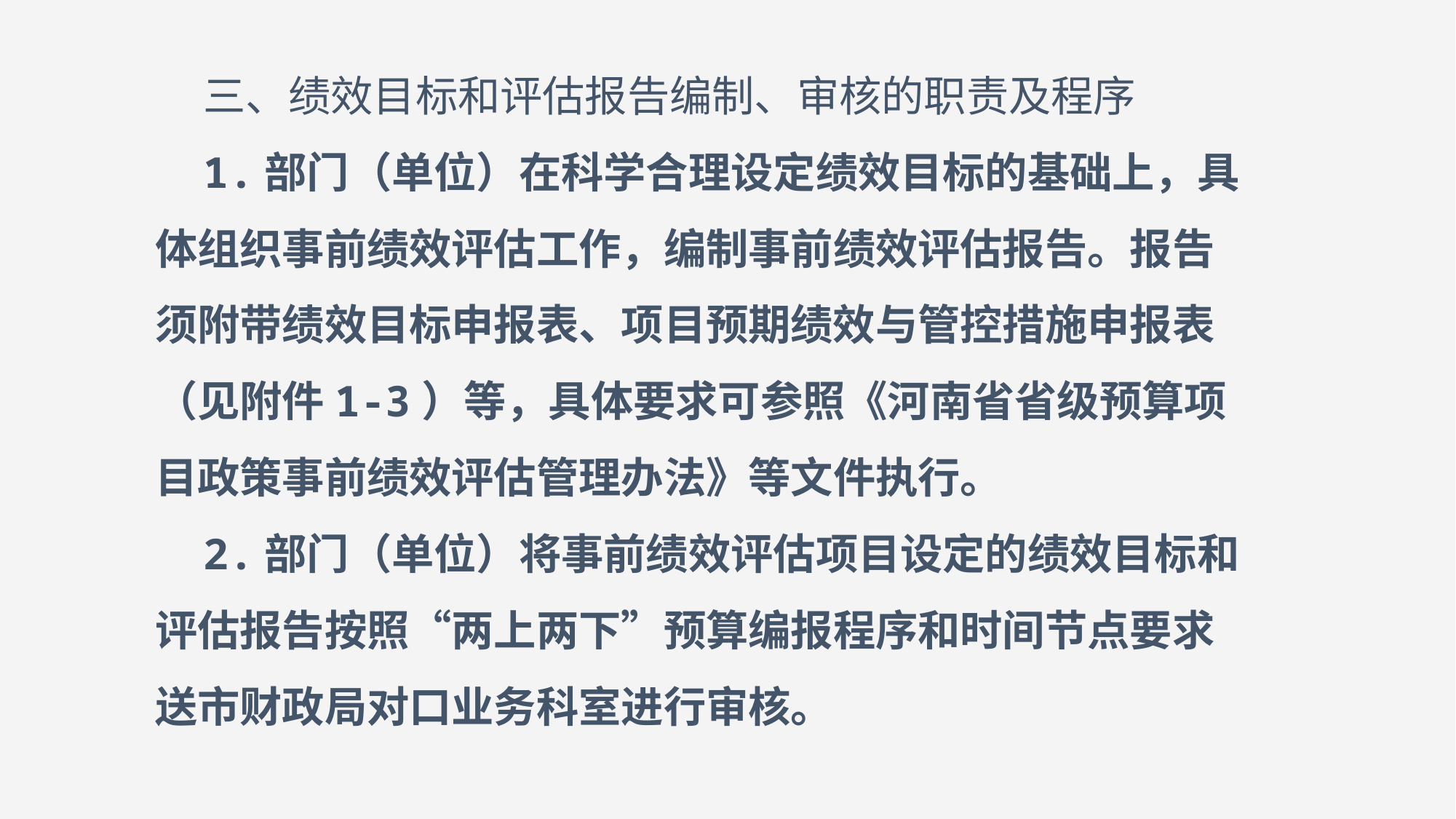

三、绩效目标和评估报告编制、审核的职责及程序
1.部门（单位）在科学合理设定绩效目标的基础上，具体组织事前绩效评估工作，编制事前绩效评估报告。报告须附带绩效目标申报表、项目预期绩效与管控措施申报表（见附件1-3）等，具体要求可参照《河南省省级预算项目政策事前绩效评估管理办法》等文件执行。
2.部门（单位）将事前绩效评估项目设定的绩效目标和评估报告按照“两上两下”预算编报程序和时间节点要求送市财政局对口业务科室进行审核。